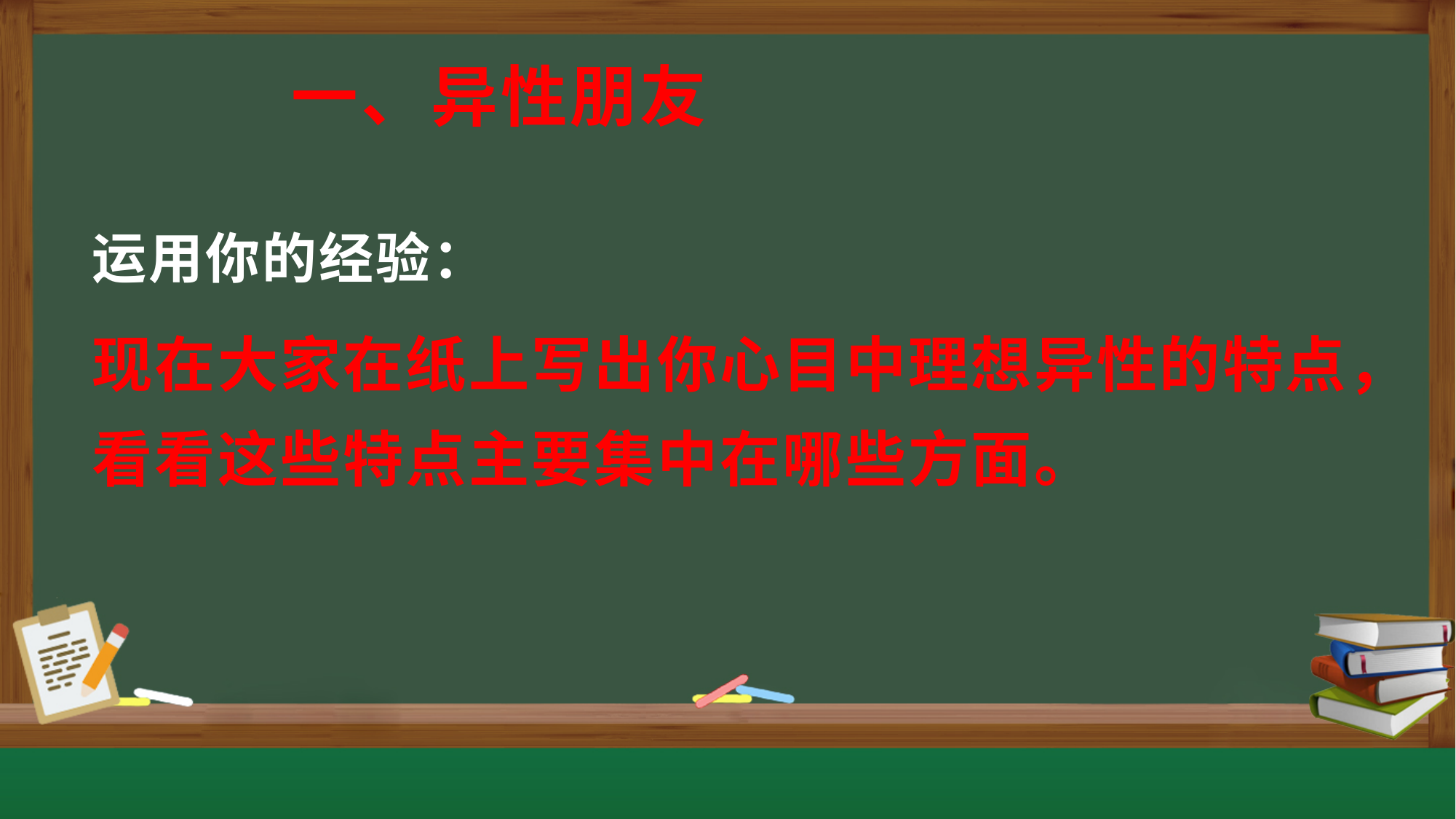

# 一、异性朋友
运用你的经验：
现在大家在纸上写出你心目中理想异性的特点，看看这些特点主要集中在哪些方面。